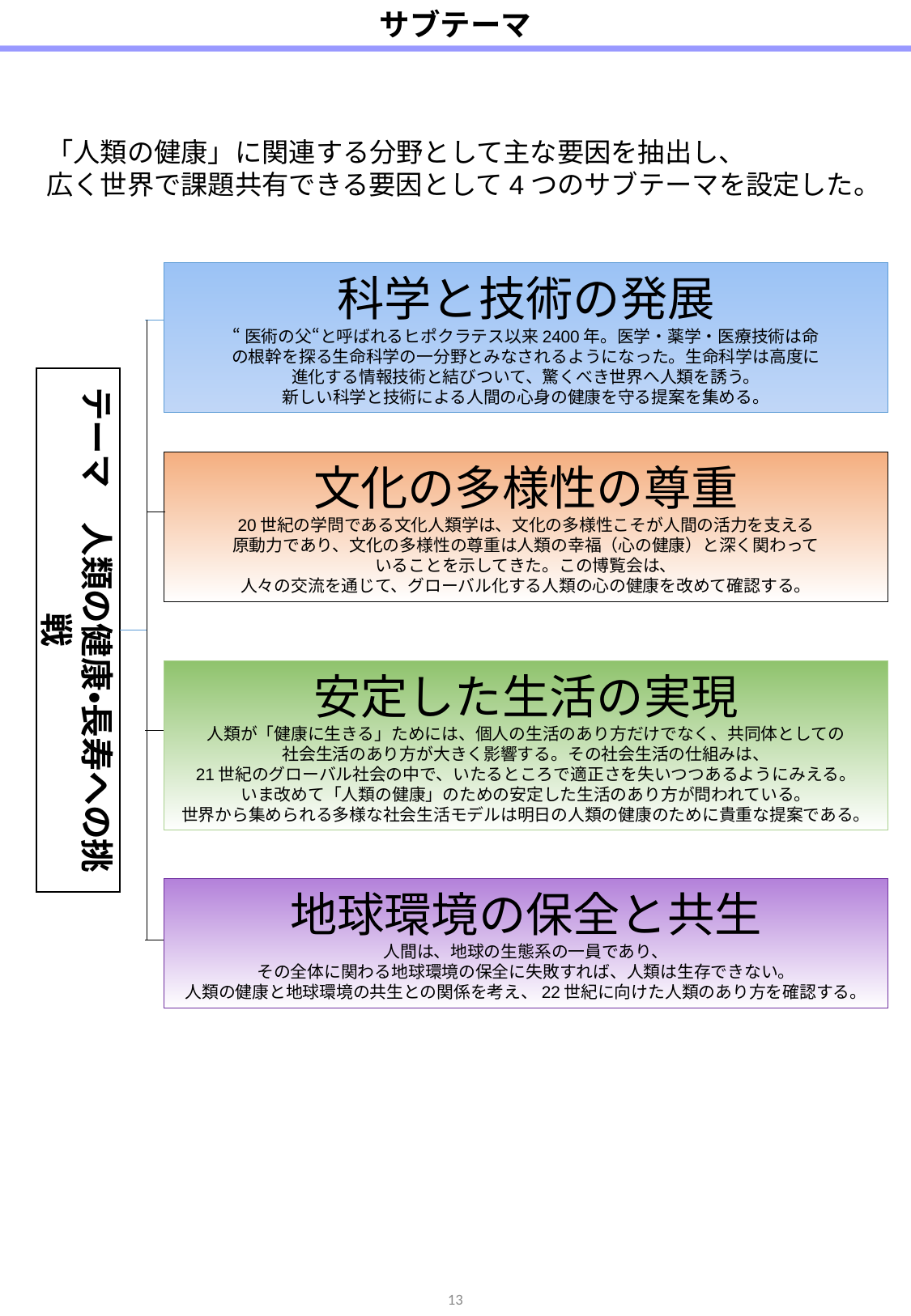

サブテーマ
「人類の健康」に関連する分野として主な要因を抽出し、
広く世界で課題共有できる要因として4つのサブテーマを設定した。
科学と技術の発展
“医術の父“と呼ばれるヒポクラテス以来2400年。医学・薬学・医療技術は命
の根幹を探る生命科学の一分野とみなされるようになった。生命科学は高度に
進化する情報技術と結びついて、驚くべき世界へ人類を誘う。
新しい科学と技術による人間の心身の健康を守る提案を集める。
テーマ　人類の健康・長寿への挑戦
文化の多様性の尊重
20世紀の学問である文化人類学は、文化の多様性こそが人間の活力を支える
原動力であり、文化の多様性の尊重は人類の幸福（心の健康）と深く関わって
いることを示してきた。この博覧会は、
人々の交流を通じて、グローバル化する人類の心の健康を改めて確認する。
安定した生活の実現
人類が「健康に生きる」ためには、個人の生活のあり方だけでなく、共同体としての
社会生活のあり方が大きく影響する。その社会生活の仕組みは、
21世紀のグローバル社会の中で、いたるところで適正さを失いつつあるようにみえる。
いま改めて「人類の健康」のための安定した生活のあり方が問われている。
世界から集められる多様な社会生活モデルは明日の人類の健康のために貴重な提案である。
地球環境の保全と共生
人間は、地球の生態系の一員であり、
その全体に関わる地球環境の保全に失敗すれば、人類は生存できない。
人類の健康と地球環境の共生との関係を考え、22世紀に向けた人類のあり方を確認する。
13